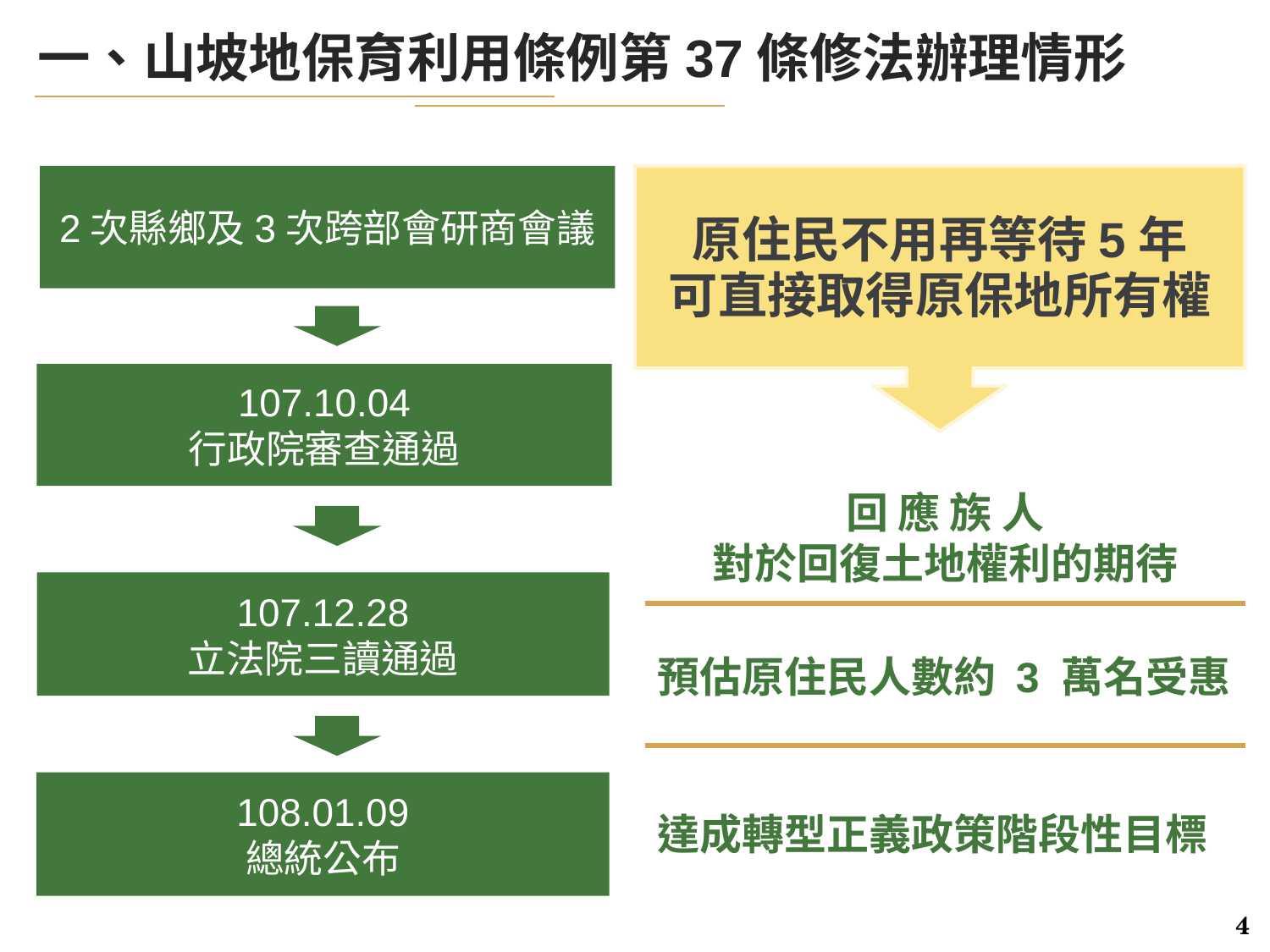

一、山坡地保育利用條例第37條修法辦理情形
2次縣鄉及3次跨部會研商會議
原住民不用再等待5年
可直接取得原保地所有權

107.10.04
行政院審查通過
回 應 族 人
對於回復土地權利的期待

107.12.28
立法院三讀通過
預估原住民人數約 3 萬名受惠

108.01.09
總統公布
達成轉型正義政策階段性目標
4